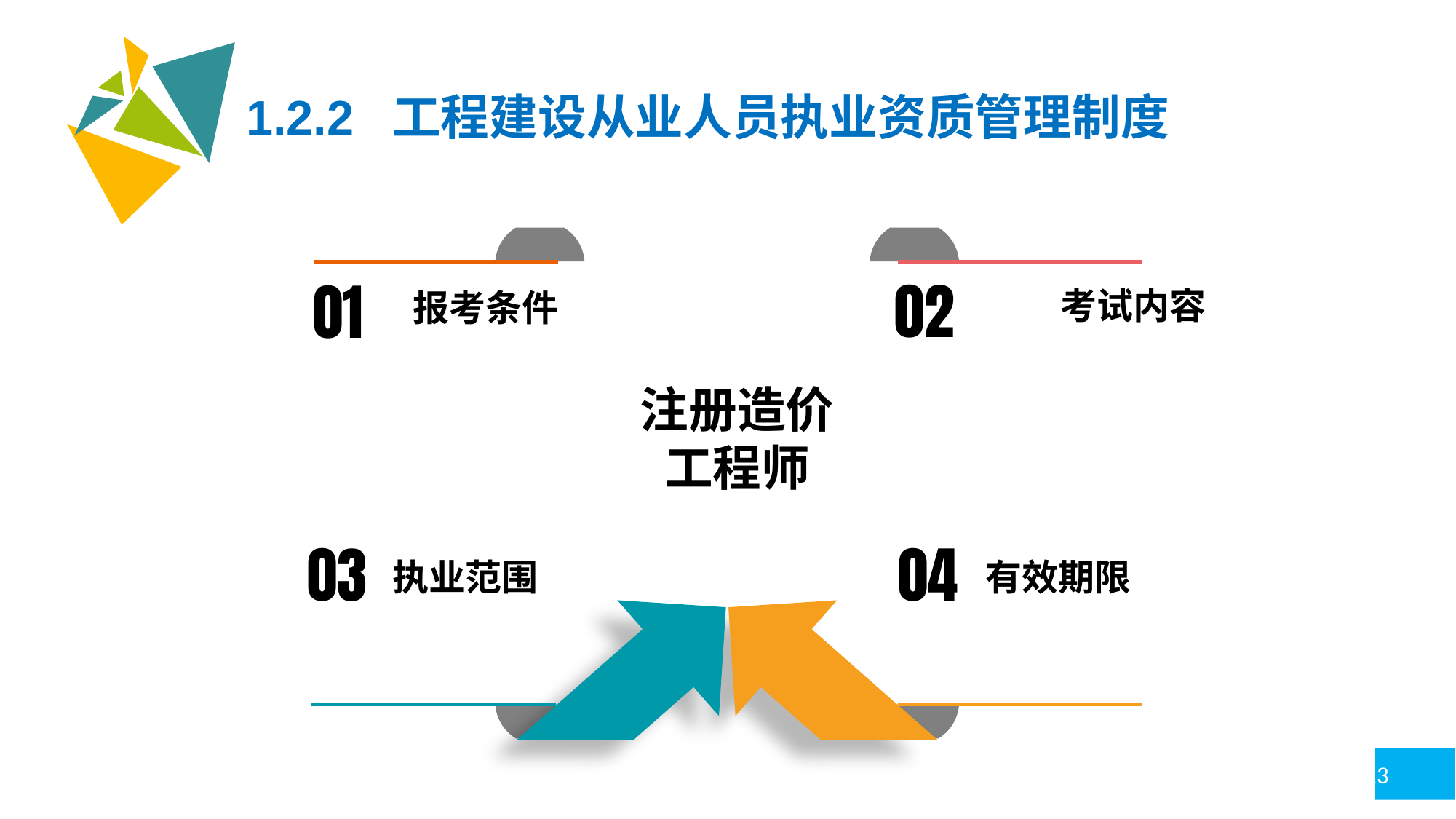

1.2.2  工程建设从业人员执业资质管理制度

02
01
考试内容
报考条件
注册造价
工程师
03
04
执业范围
有效期限